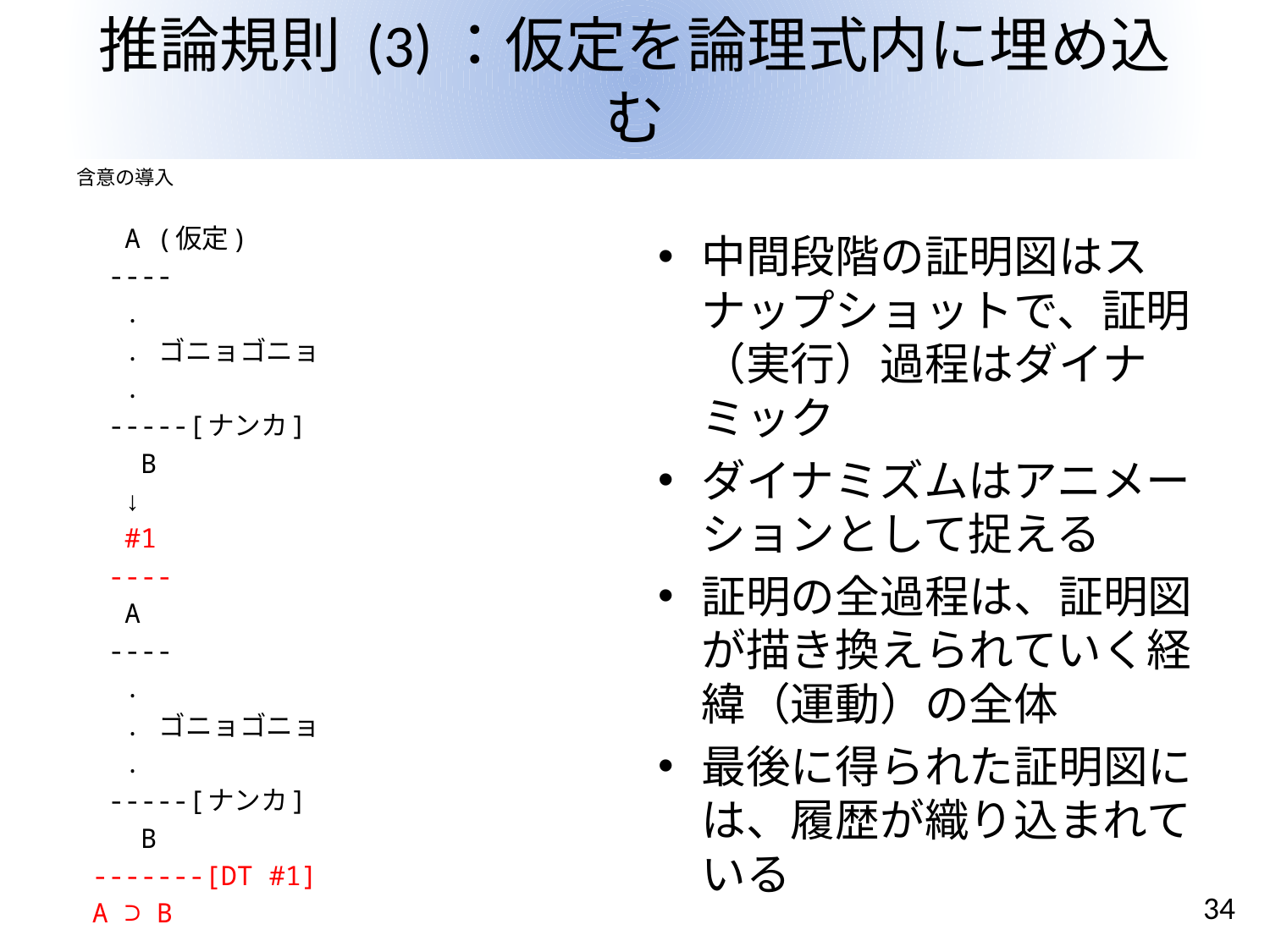

# 推論規則 (3)：仮定を論理式内に埋め込む
含意の導入

   A (仮定)
  ----
   .
   . ゴニョゴニョ
   .
  -----[ナンカ]
    B
   ↓
   #1
  ----
   A
  ----
   .
   . ゴニョゴニョ
   .
  -----[ナンカ]
    B
 -------[DT #1]
 A ⊃ B
中間段階の証明図はスナップショットで、証明（実行）過程はダイナミック
ダイナミズムはアニメーションとして捉える
証明の全過程は、証明図が描き換えられていく経緯（運動）の全体
最後に得られた証明図には、履歴が織り込まれている

34